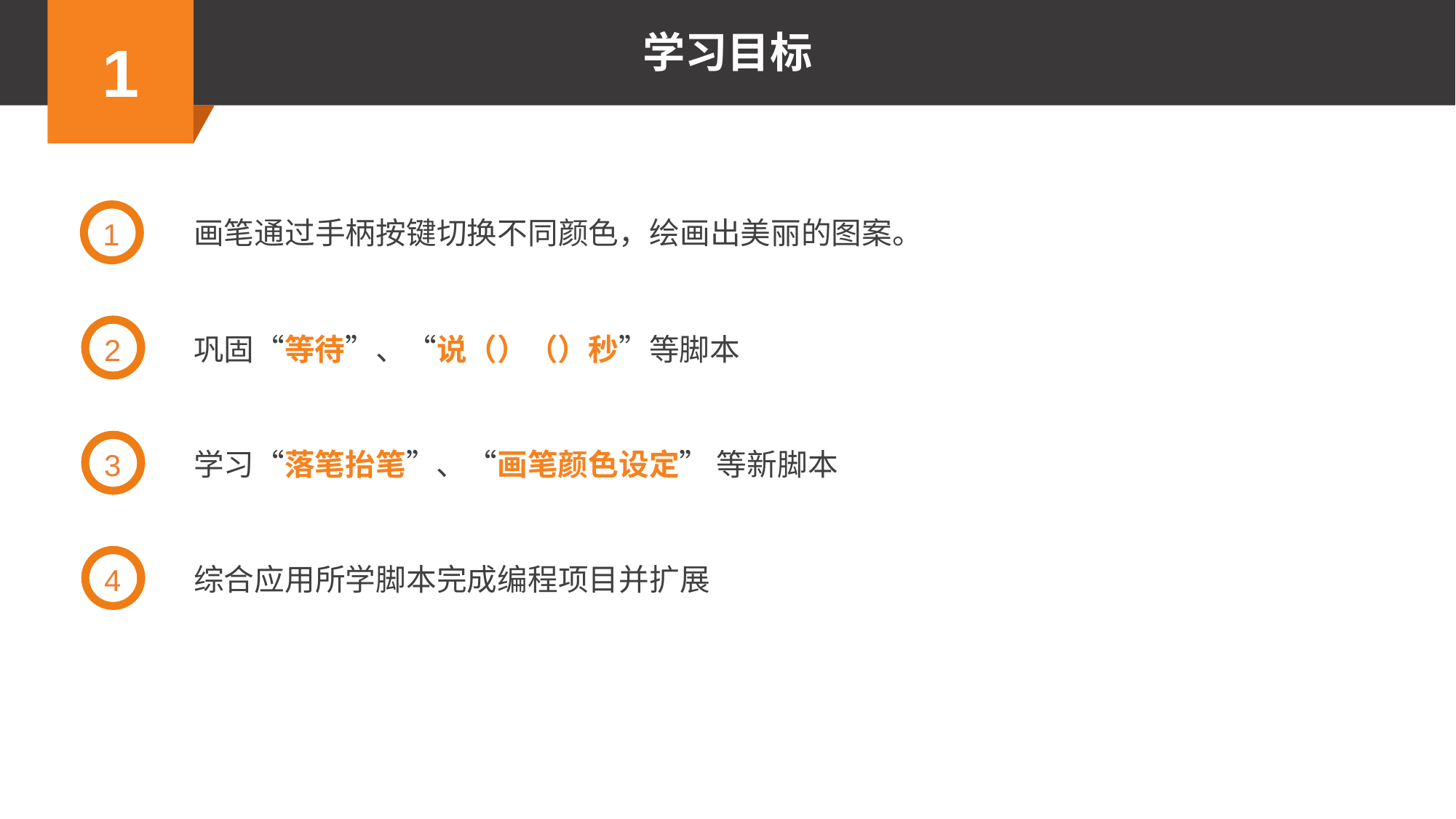

1
画笔通过手柄按键切换不同颜色，绘画出美丽的图案。

2
巩固“等待”、“说（）（）秒”等脚本

3
学习“落笔抬笔”、“画笔颜色设定” 等新脚本

4
综合应用所学脚本完成编程项目并扩展